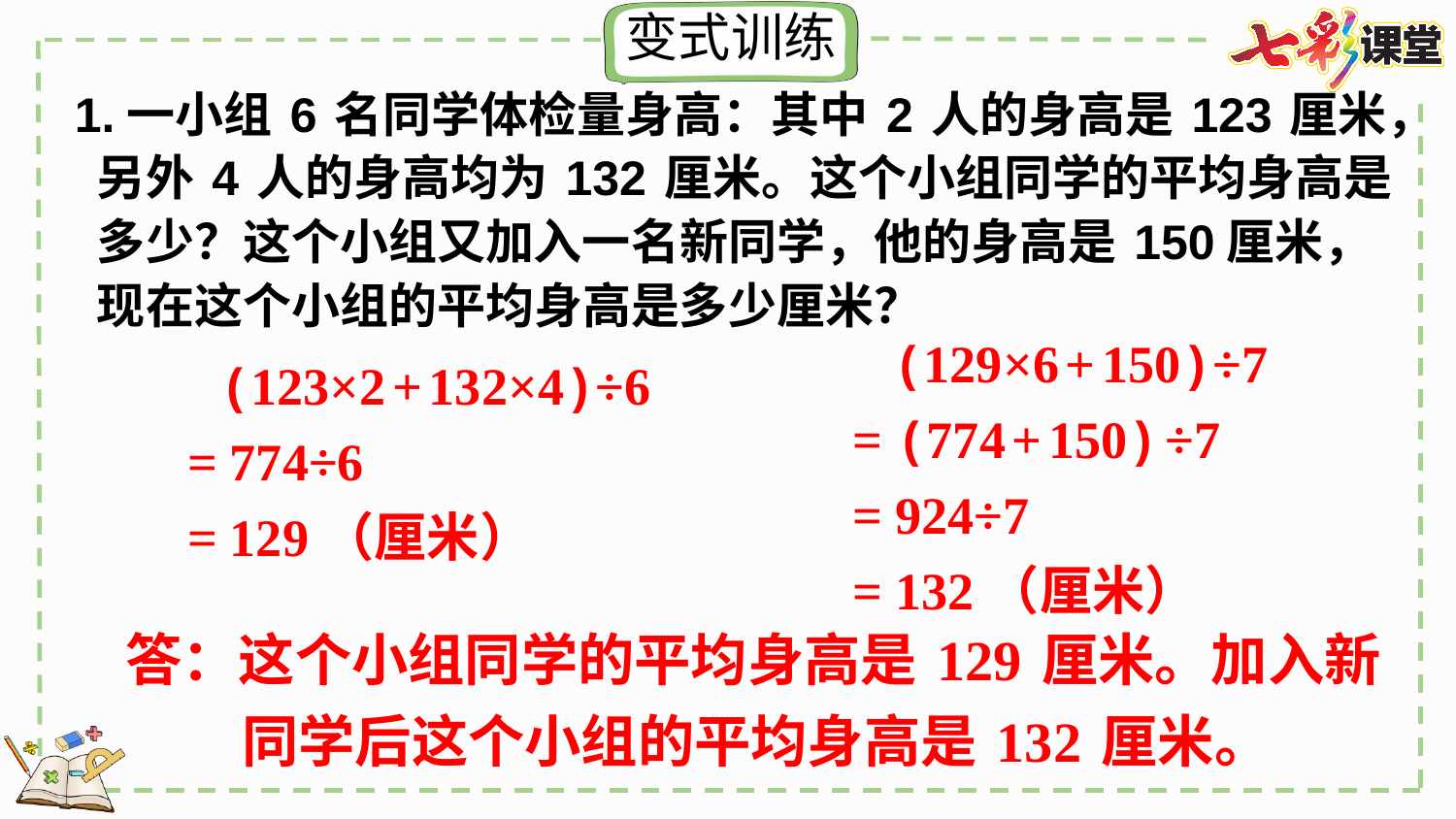

1.一小组6名同学体检量身高：其中2人的身高是123厘米，
 另外4人的身高均为132厘米。这个小组同学的平均身高是
 多少？这个小组又加入一名新同学，他的身高是150厘米，
 现在这个小组的平均身高是多少厘米？
   (129×6+150)÷7
=(774+150)÷7
=924÷7
=132（厘米）
 (123×2+132×4)÷6
=774÷6
=129（厘米）
答：这个小组同学的平均身高是129厘米。加入新
        同学后这个小组的平均身高是132厘米。